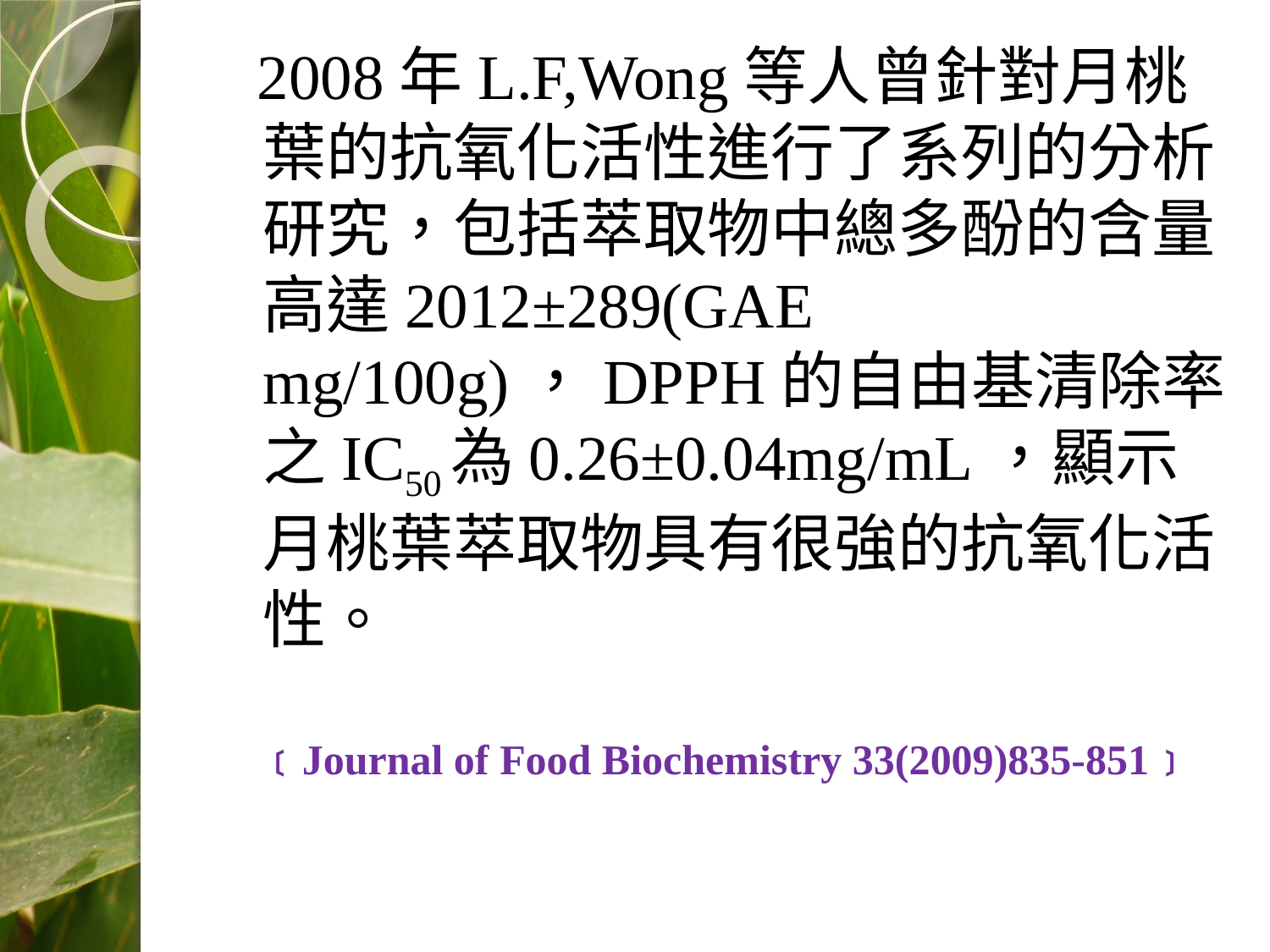

2008年L.F,Wong等人曾針對月桃葉的抗氧化活性進行了系列的分析研究，包括萃取物中總多酚的含量高達2012±289(GAE mg/100g)，DPPH的自由基清除率之IC50為0.26±0.04mg/mL，顯示月桃葉萃取物具有很強的抗氧化活性。

﹝Journal of Food Biochemistry 33(2009)835-851﹞